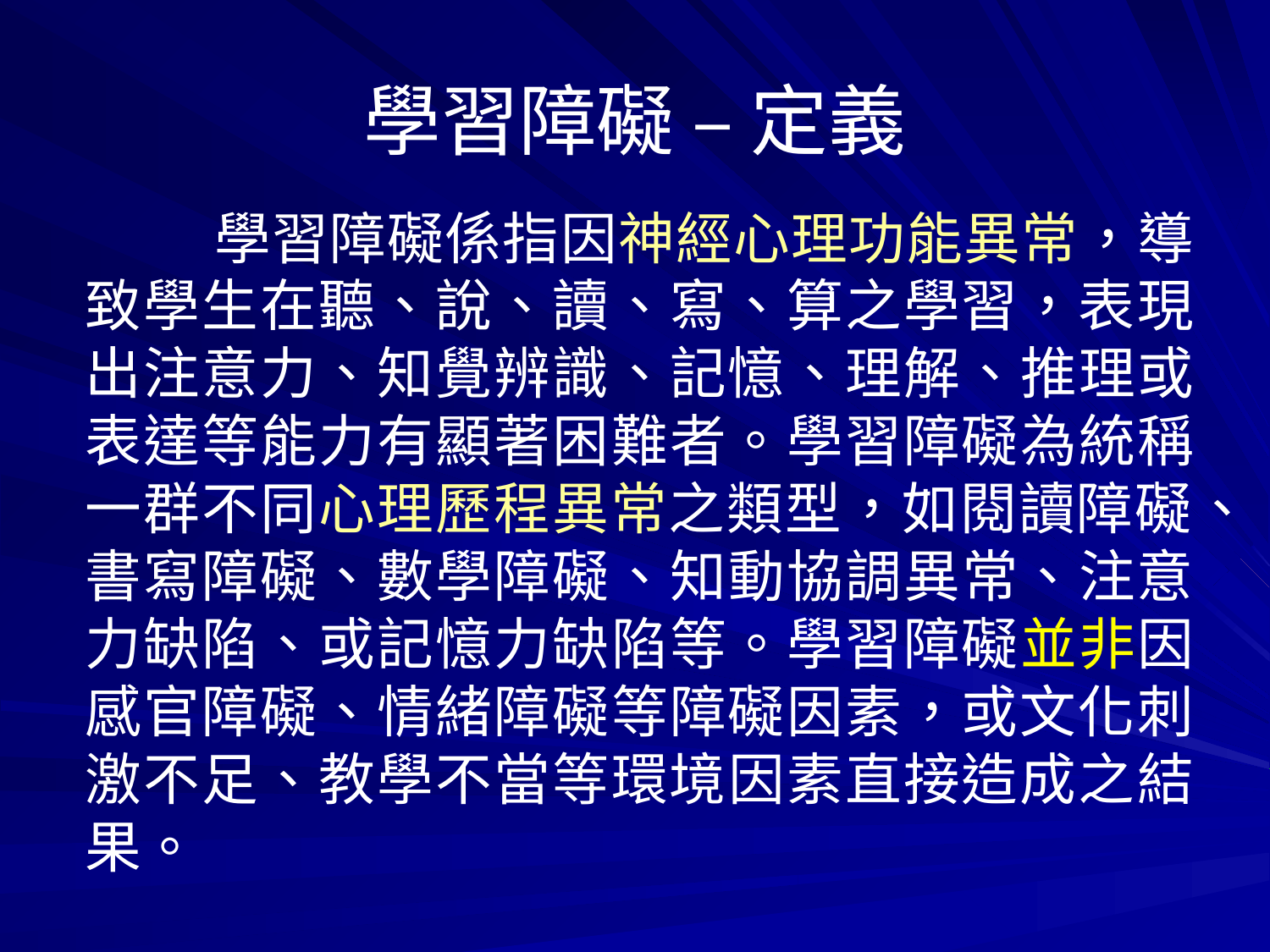

# 學習障礙 – 定義
		學習障礙係指因神經心理功能異常，導致學生在聽、說、讀、寫、算之學習，表現出注意力、知覺辨識、記憶、理解、推理或表達等能力有顯著困難者。學習障礙為統稱一群不同心理歷程異常之類型，如閱讀障礙、書寫障礙、數學障礙、知動協調異常、注意力缺陷、或記憶力缺陷等。學習障礙並非因感官障礙、情緒障礙等障礙因素，或文化刺激不足、教學不當等環境因素直接造成之結果。